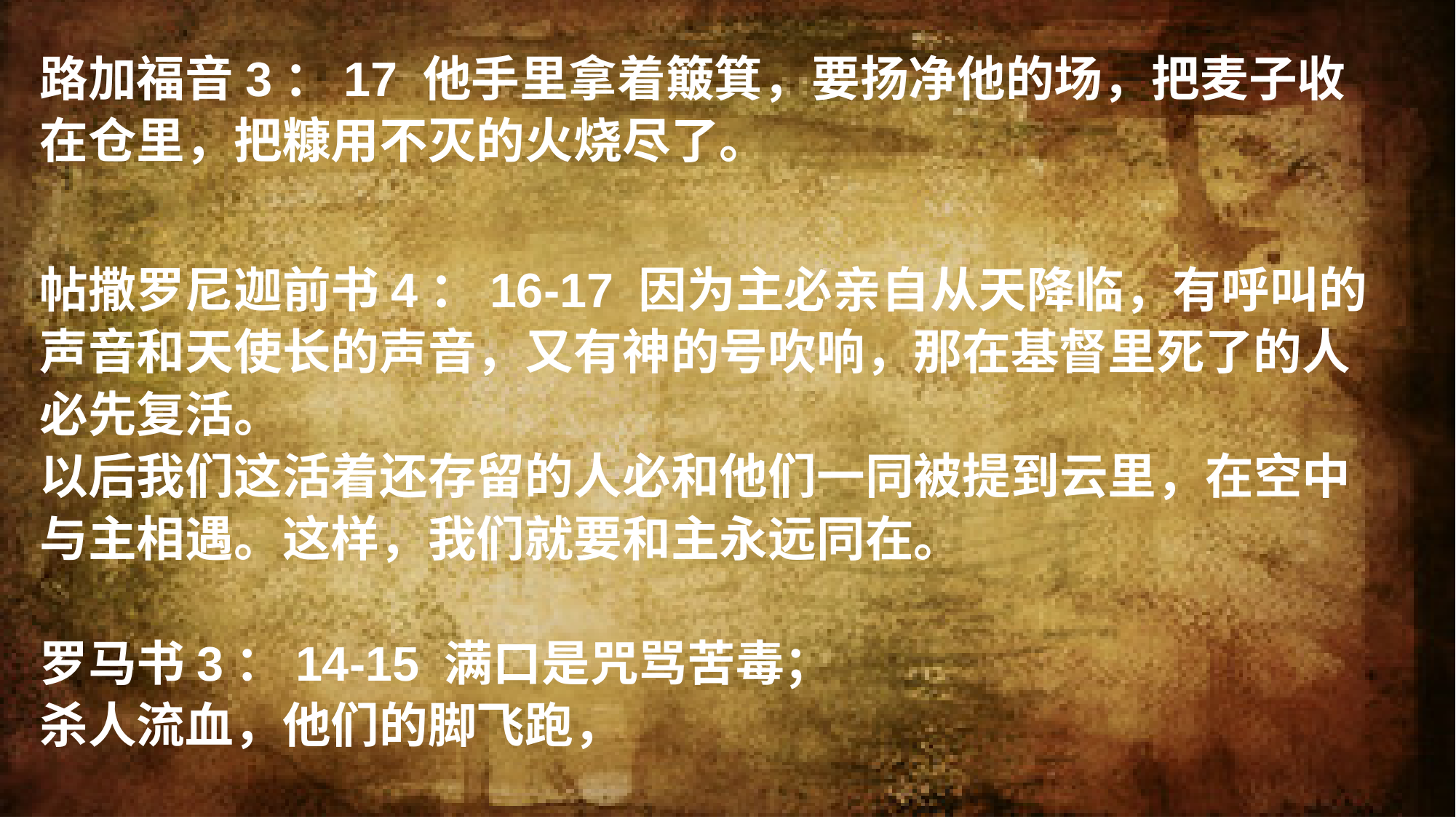

路加福音3：17 他手里拿着簸箕，要扬净他的场，把麦子收在仓里，把糠用不灭的火烧尽了。

帖撒罗尼迦前书4：16-17 因为主必亲自从天降临，有呼叫的声音和天使长的声音，又有神的号吹响，那在基督里死了的人必先复活。
以后我们这活着还存留的人必和他们一同被提到云里，在空中与主相遇。这样，我们就要和主永远同在。
罗马书3：14-15 满口是咒骂苦毒；
杀人流血，他们的脚飞跑，